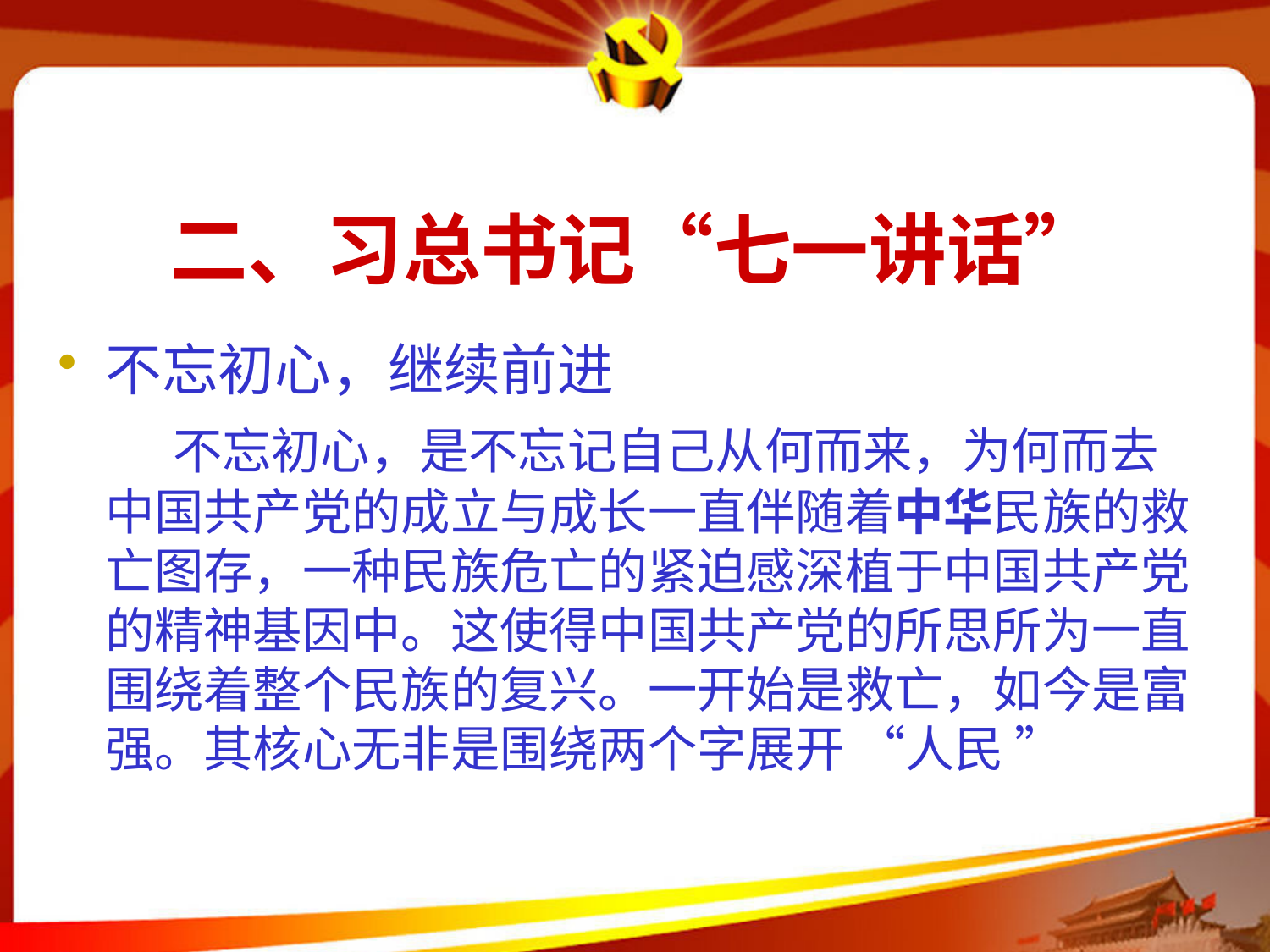

# 二、习总书记“七一讲话”
不忘初心，继续前进
        不忘初心，是不忘记自己从何而来，为何而去中国共产党的成立与成长一直伴随着中华民族的救亡图存，一种民族危亡的紧迫感深植于中国共产党的精神基因中。这使得中国共产党的所思所为一直围绕着整个民族的复兴。一开始是救亡，如今是富强。其核心无非是围绕两个字展开 “人民 ”